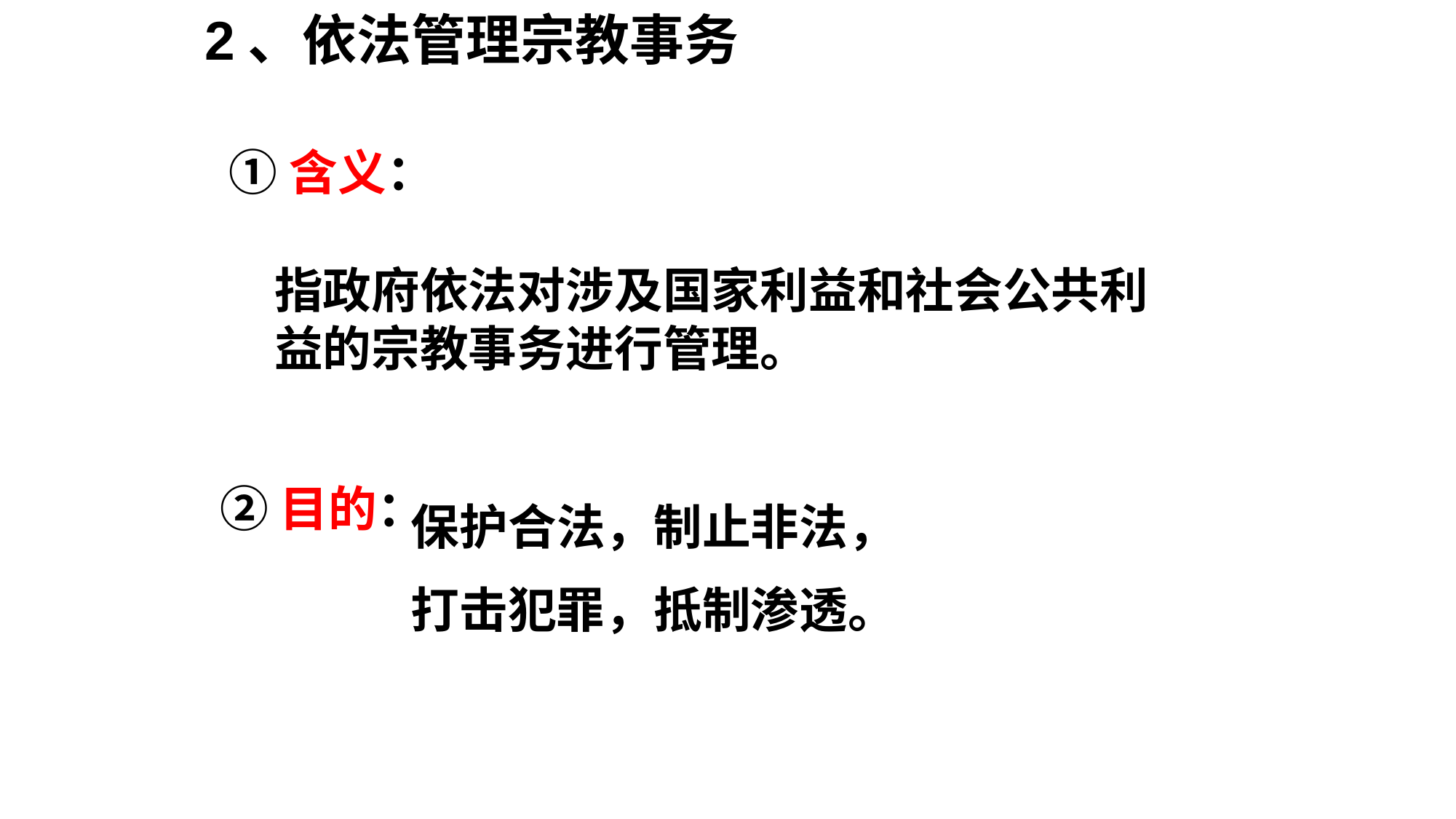

2、依法管理宗教事务

①含义：
指政府依法对涉及国家利益和社会公共利益的宗教事务进行管理。
②目的：
保护合法，制止非法，
打击犯罪，抵制渗透。